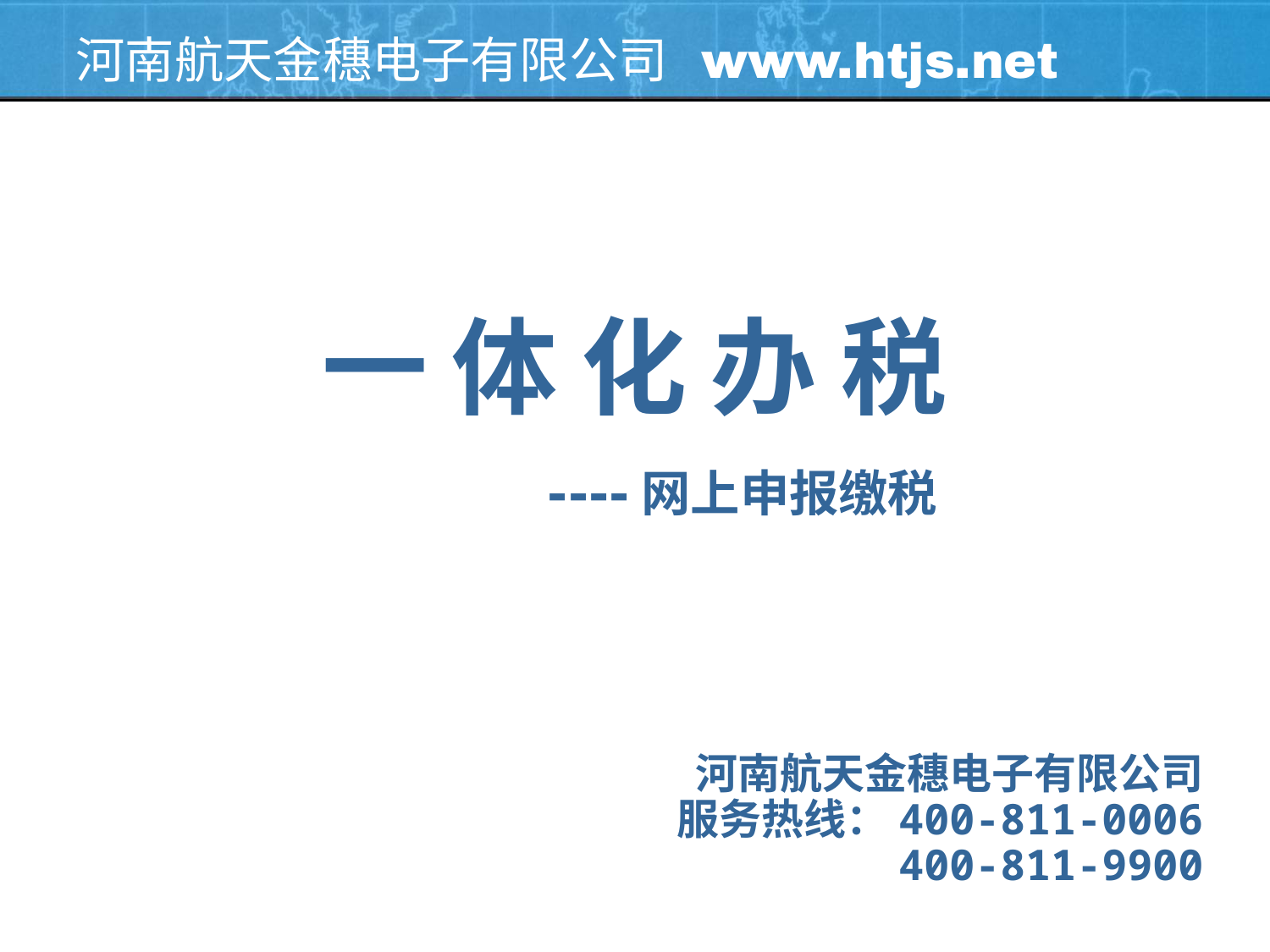

# 河南航天金穗电子有限公司  www.htjs.net

一 体 化 办 税
----网上申报缴税

河南航天金穗电子有限公司
服务热线：400-811-0006
          400-811-9900